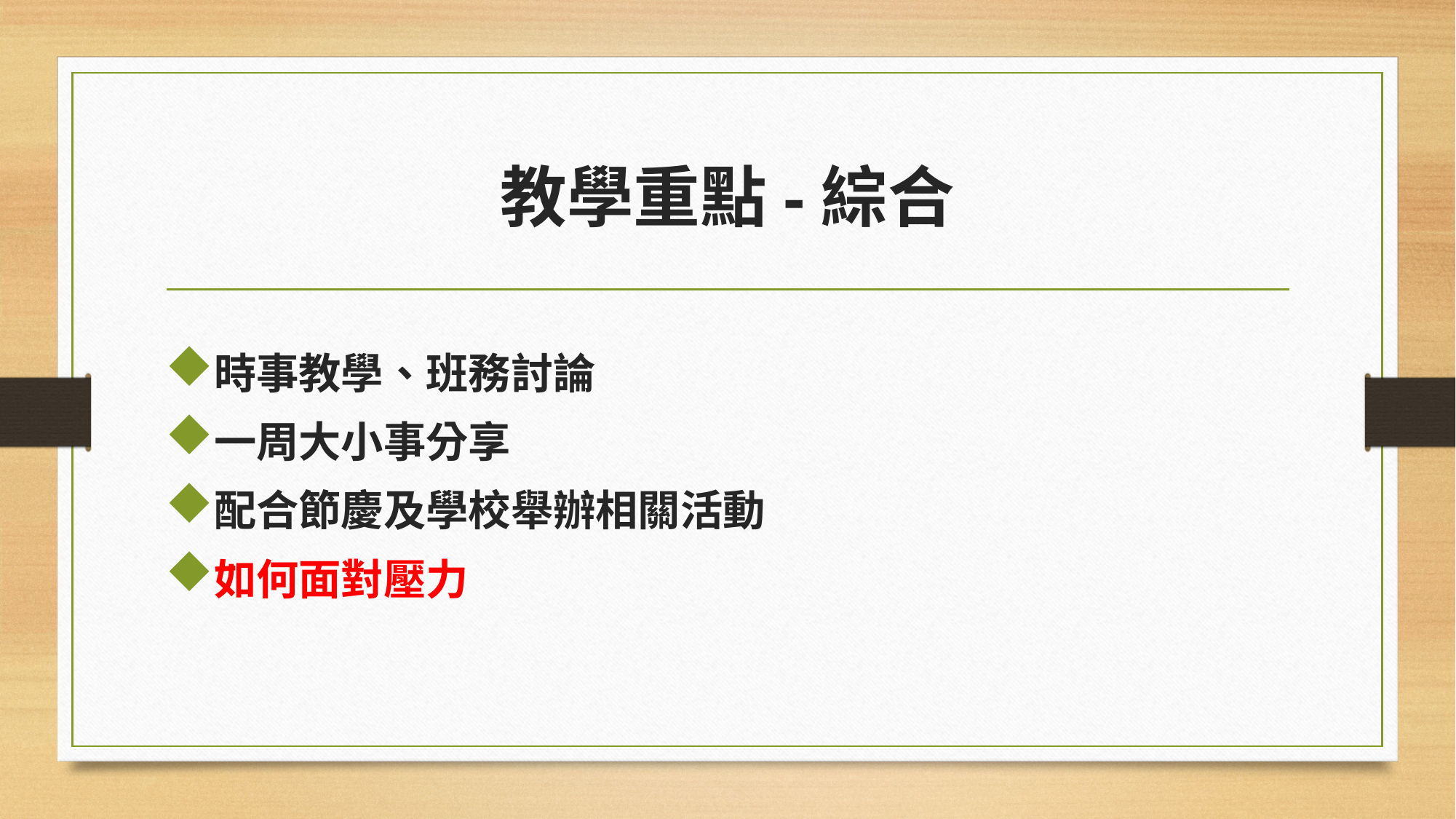

# 教學重點-綜合

時事教學、班務討論
一周大小事分享
配合節慶及學校舉辦相關活動
如何面對壓力